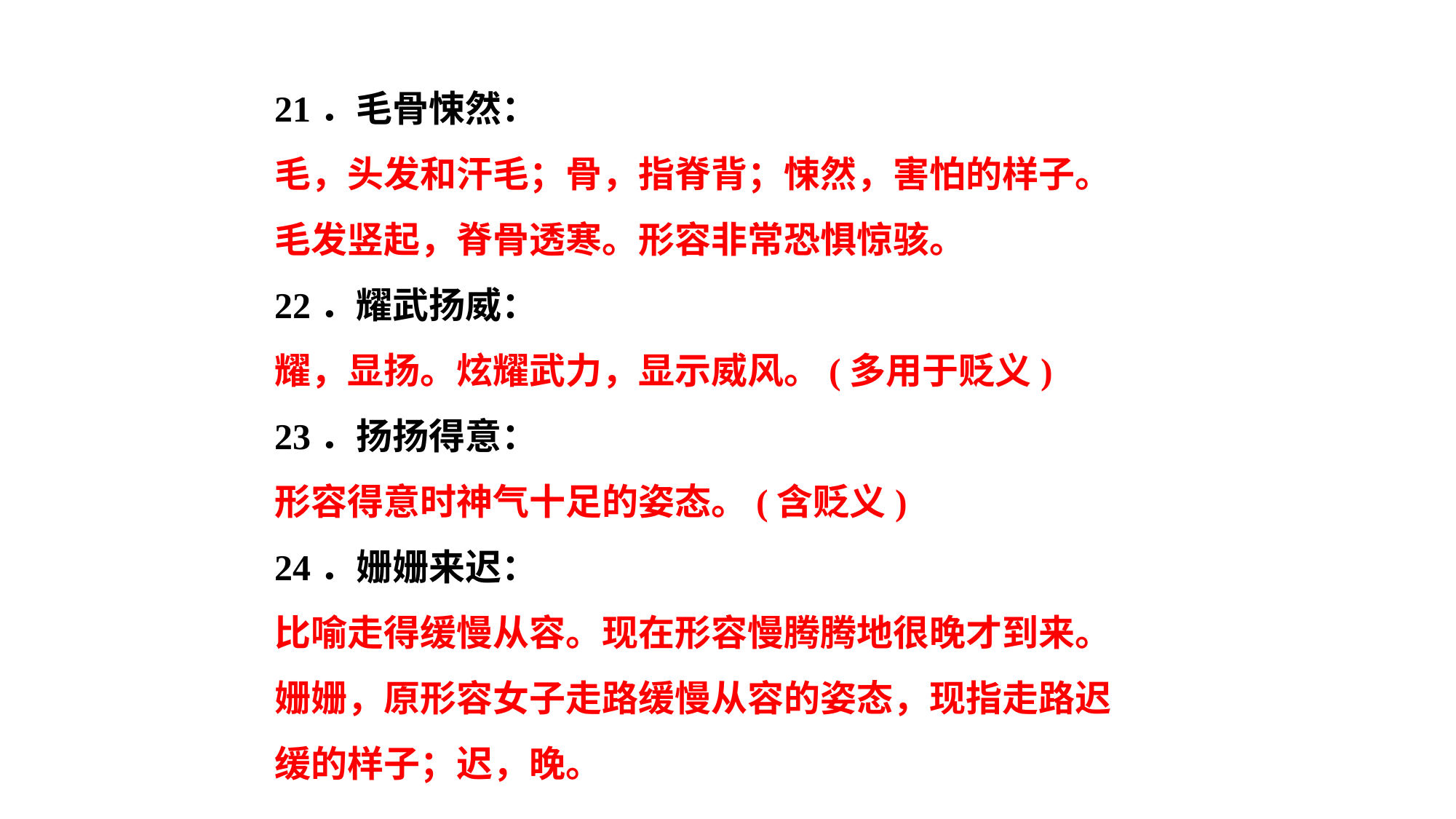

21．毛骨悚然：
毛，头发和汗毛；骨，指脊背；悚然，害怕的样子。毛发竖起，脊骨透寒。形容非常恐惧惊骇。
22．耀武扬威：
耀，显扬。炫耀武力，显示威风。(多用于贬义)
23．扬扬得意：
形容得意时神气十足的姿态。(含贬义)
24．姗姗来迟：
比喻走得缓慢从容。现在形容慢腾腾地很晚才到来。姗姗，原形容女子走路缓慢从容的姿态，现指走路迟缓的样子；迟，晚。